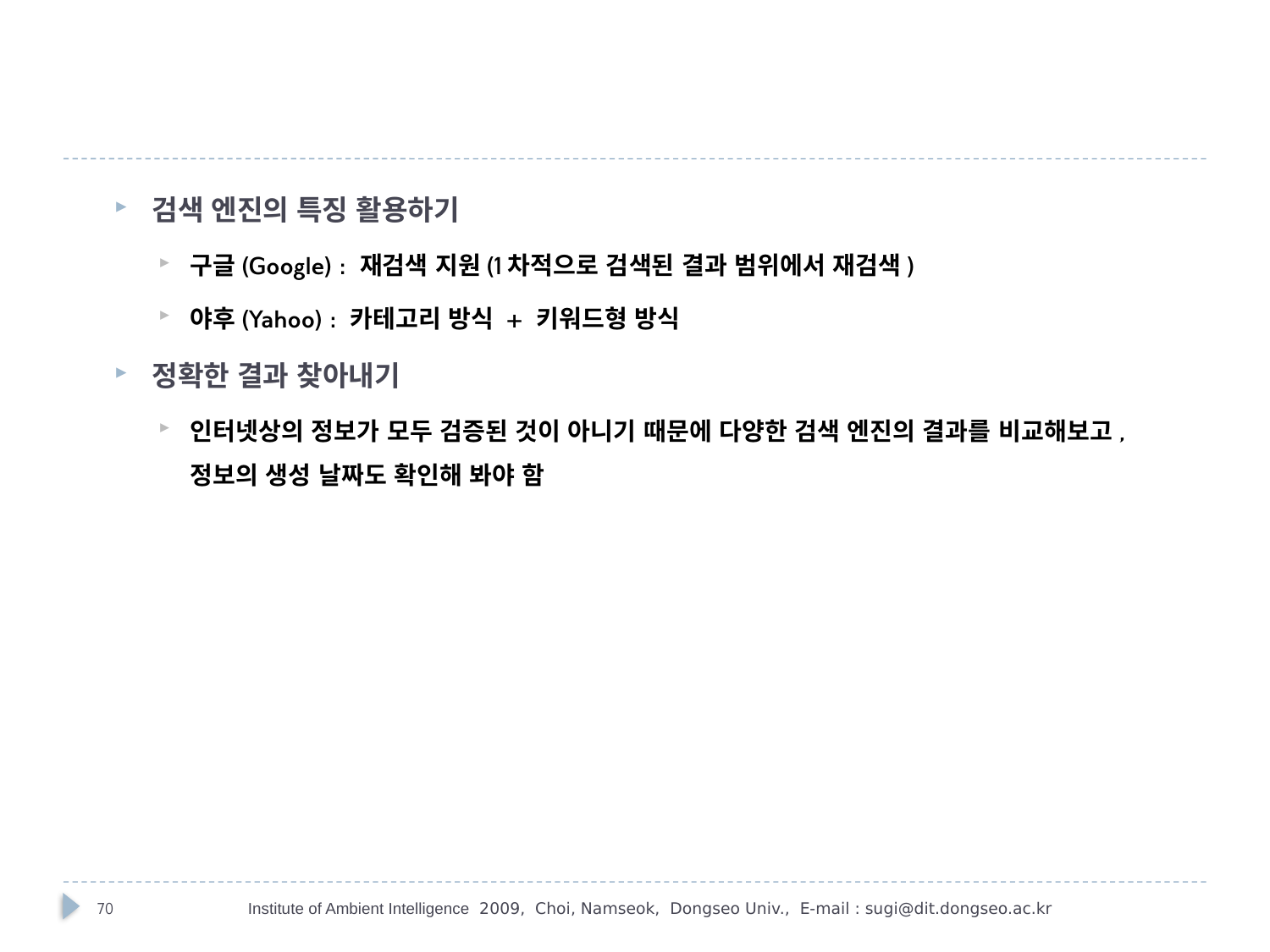

#
검색 엔진의 특징 활용하기
구글(Google) : 재검색 지원(1차적으로 검색된 결과 범위에서 재검색)
야후(Yahoo) : 카테고리 방식 + 키워드형 방식
정확한 결과 찾아내기
인터넷상의 정보가 모두 검증된 것이 아니기 때문에 다양한 검색 엔진의 결과를 비교해보고, 정보의 생성 날짜도 확인해 봐야 함